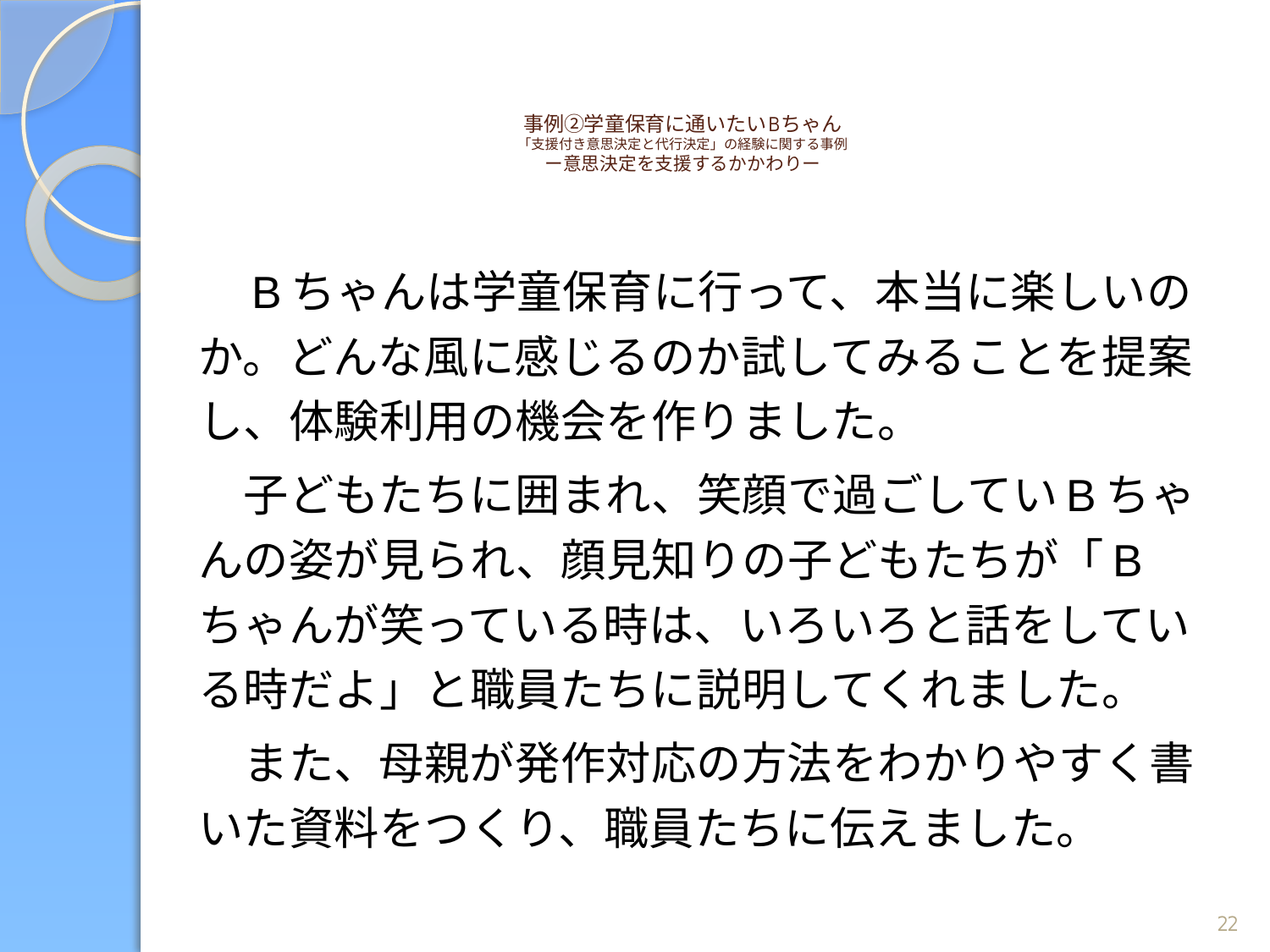

# 事例②学童保育に通いたいBちゃん 「支援付き意思決定と代行決定」の経験に関する事例 ー意思決定を支援するかかわりー
　Bちゃんは学童保育に行って、本当に楽しいのか。どんな風に感じるのか試してみることを提案し、体験利用の機会を作りました。
　子どもたちに囲まれ、笑顔で過ごしていBちゃんの姿が見られ、顔見知りの子どもたちが「Bちゃんが笑っている時は、いろいろと話をしている時だよ」と職員たちに説明してくれました。
　また、母親が発作対応の方法をわかりやすく書いた資料をつくり、職員たちに伝えました。
22